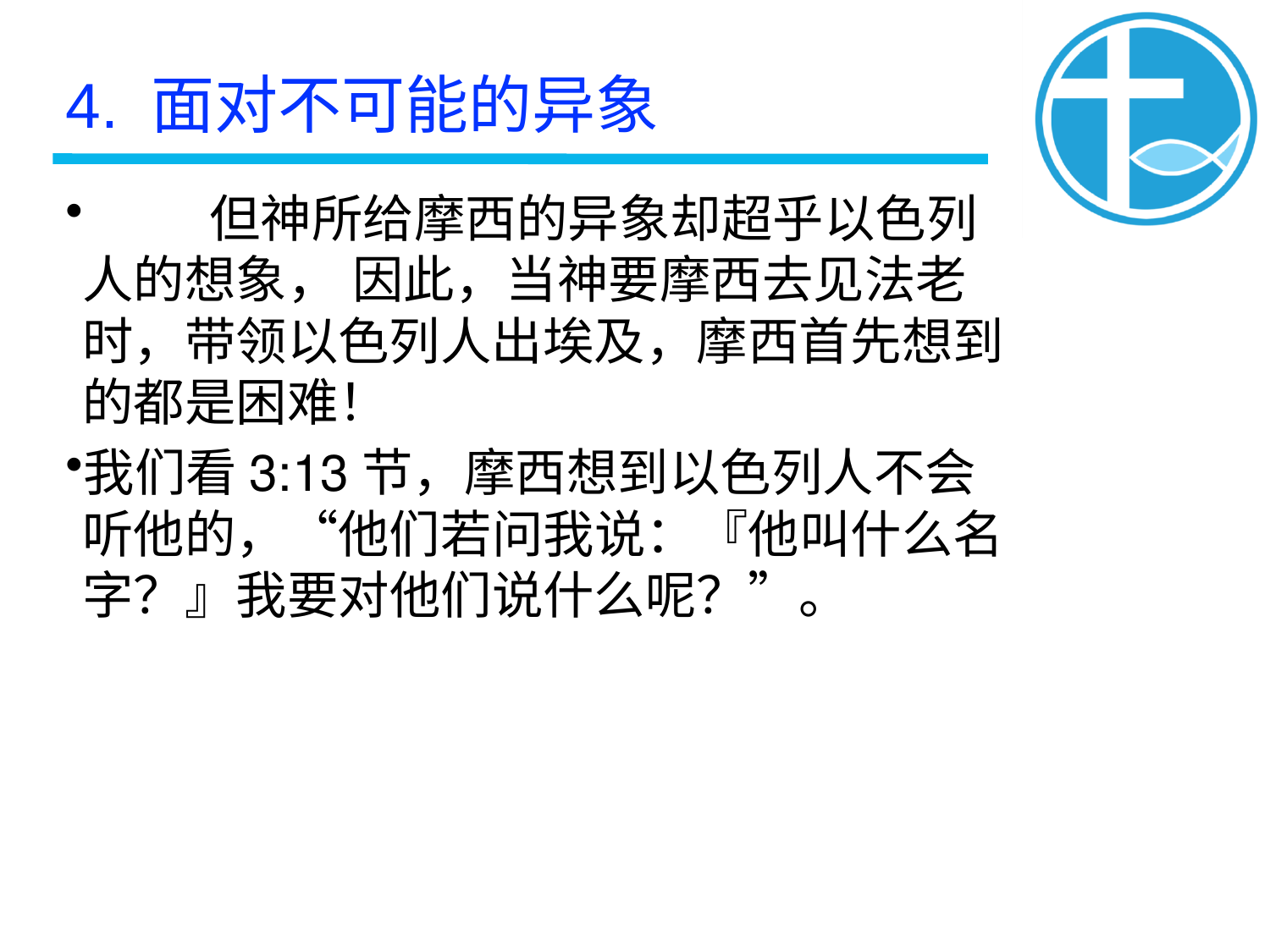

4. 面对不可能的异象
	但神所给摩西的异象却超乎以色列人的想象， 因此，当神要摩西去见法老时，带领以色列人出埃及，摩西首先想到的都是困难！
我们看3:13节，摩西想到以色列人不会听他的，“他们若问我说：『他叫什么名字？』我要对他们说什么呢？”。